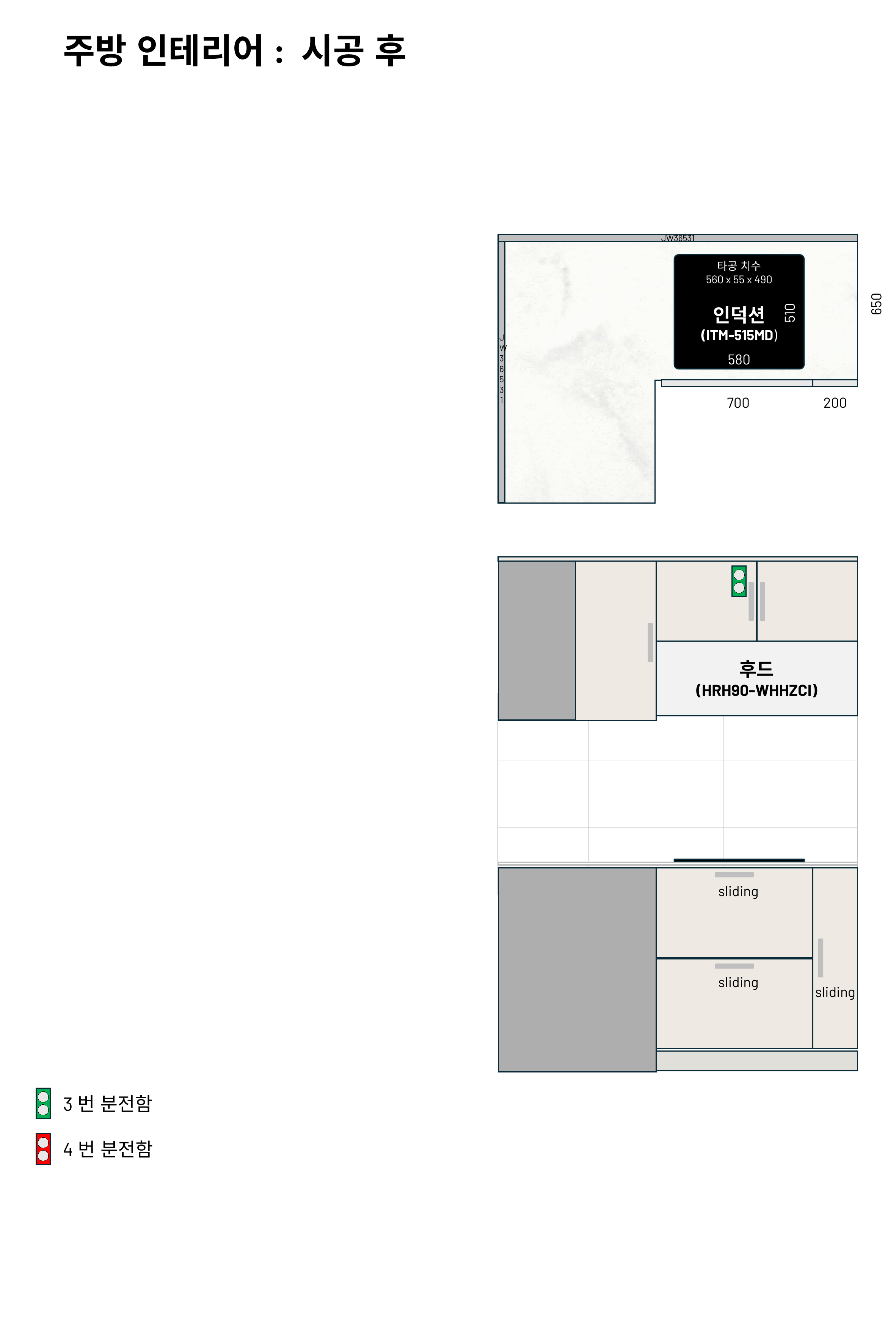

주방 인테리어: 시공 후
JW36531
JW36531

타공 치수
560 x 65 x 480
515
575

인덕션
(ITM-515MD)
타공 치수
560 x 55 x 490
510
580
650

700
200

후드
(HRH90-WHHZCI)

sliding

sliding
sliding

3번 분전함

4번 분전함